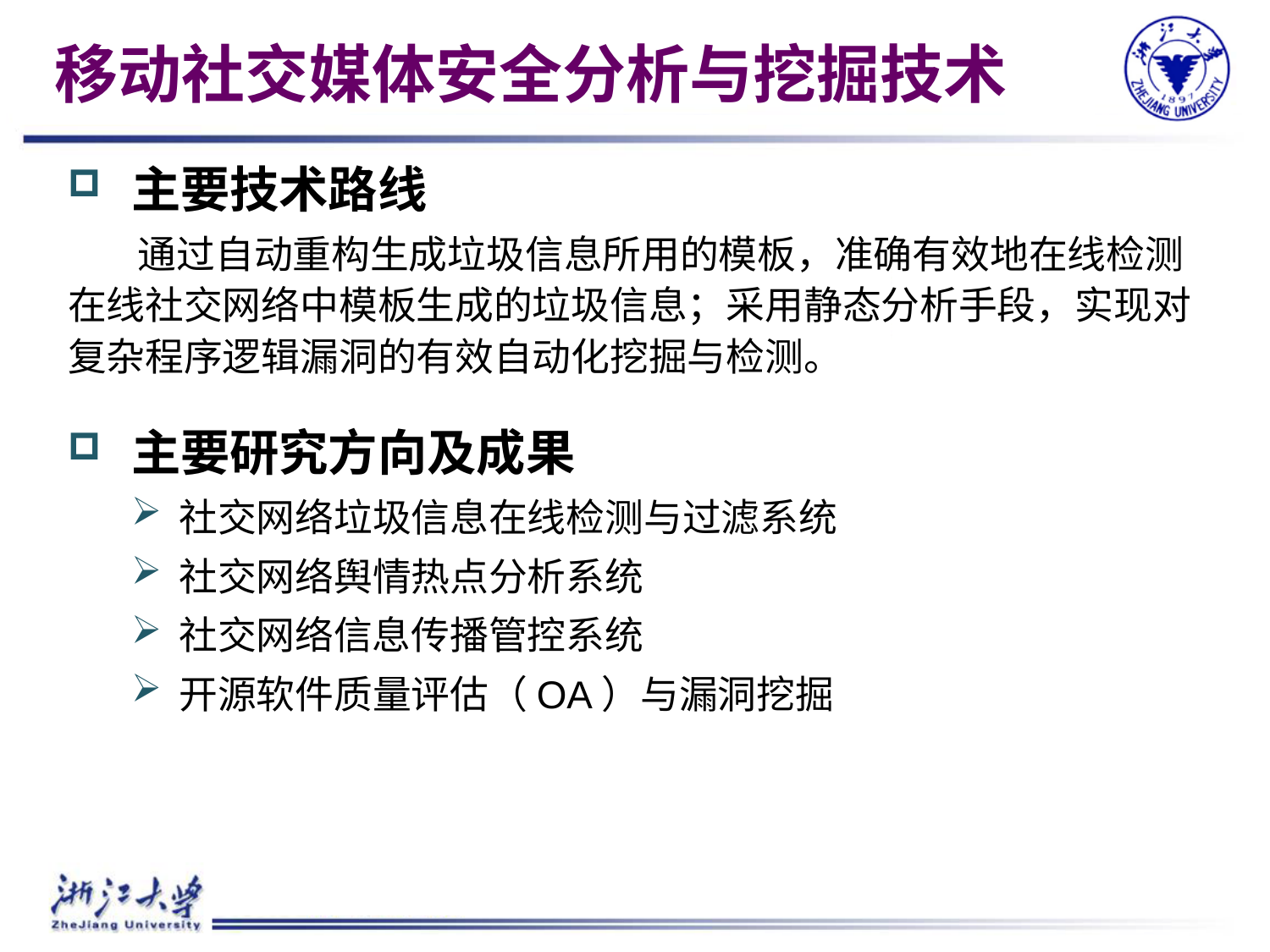

# 移动社交媒体安全分析与挖掘技术
主要技术路线
       通过自动重构生成垃圾信息所用的模板，准确有效地在线检测在线社交网络中模板生成的垃圾信息；采用静态分析手段，实现对复杂程序逻辑漏洞的有效自动化挖掘与检测。

主要研究方向及成果
社交网络垃圾信息在线检测与过滤系统
社交网络舆情热点分析系统
社交网络信息传播管控系统
开源软件质量评估（OA）与漏洞挖掘